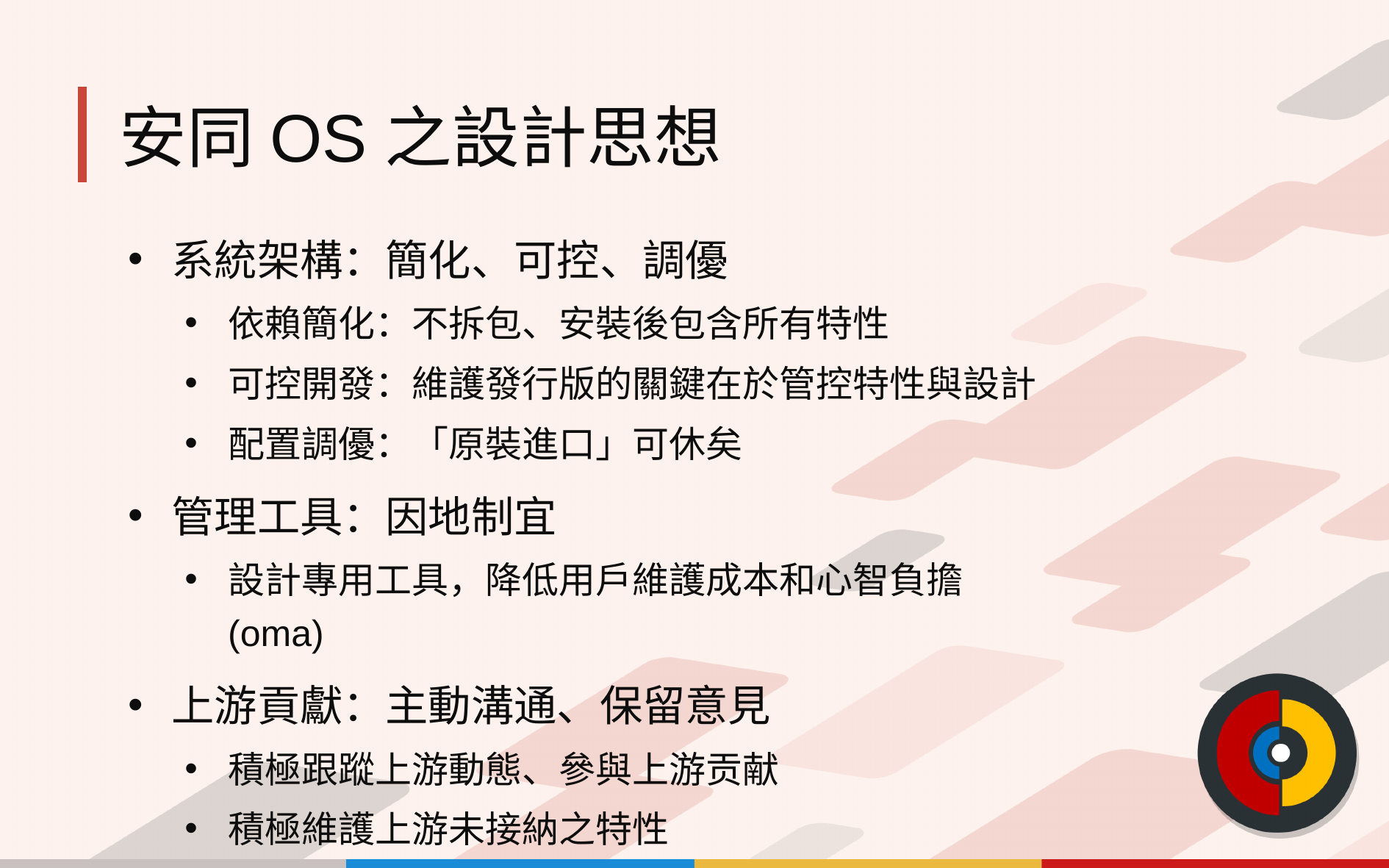

# 安同 OS 之設計思想
系統架構：簡化、可控、調優
依賴簡化：不拆包、安裝後包含所有特性
可控開發：維護發行版的關鍵在於管控特性與設計
配置調優：「原裝進口」可休矣
管理工具：因地制宜
設計專用工具，降低用戶維護成本和心智負擔 (oma)
上游貢獻：主動溝通、保留意見
積極跟蹤上游動態、參與上游贡献
積極維護上游未接納之特性